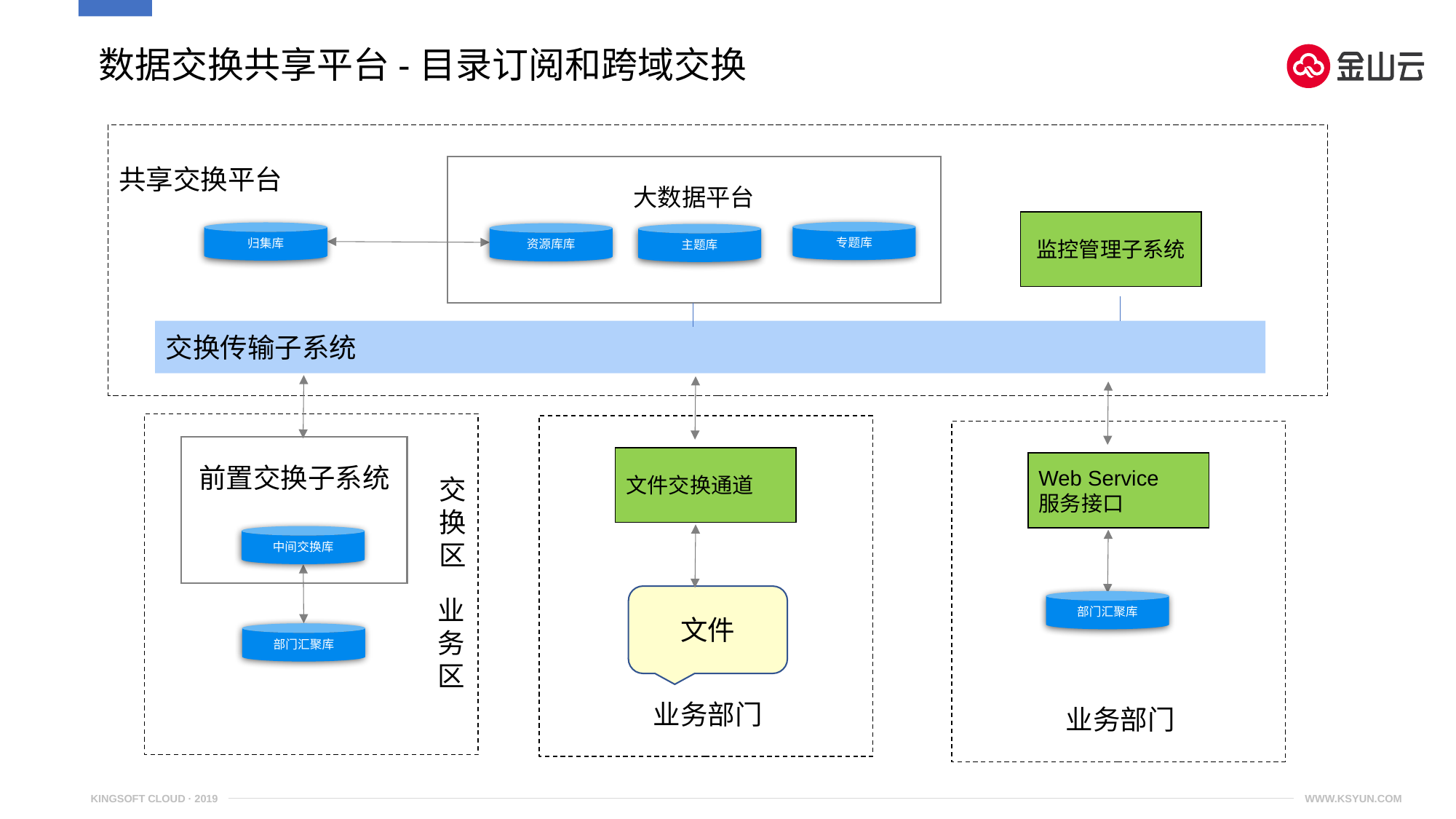

数据交换共享平台-目录订阅和跨域交换
共享交换平台

大数据平台

监控管理子系统
专题库
归集库
资源库库
主题库
交换传输子系统

前置交换子系统

文件交换通道
Web Service
服务接口
交换区
中间交换库
业务区
文件
部门汇聚库
部门汇聚库
业务部门
业务部门